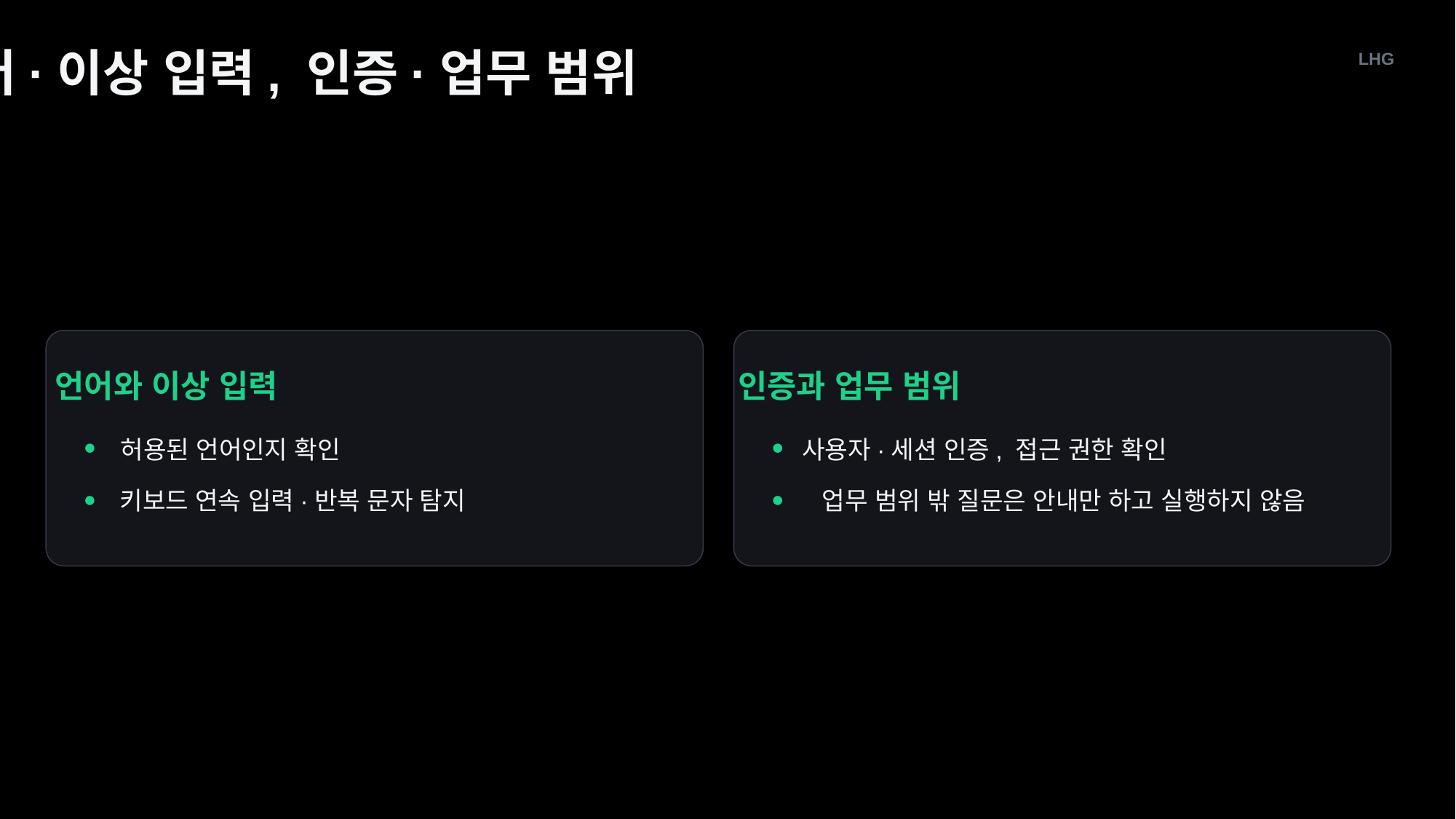

언어·이상 입력, 인증·업무 범위
LHG

언어와 이상 입력
인증과 업무 범위
허용된 언어인지 확인
사용자·세션 인증, 접근 권한 확인

키보드 연속 입력·반복 문자 탐지
업무 범위 밖 질문은 안내만 하고 실행하지 않음